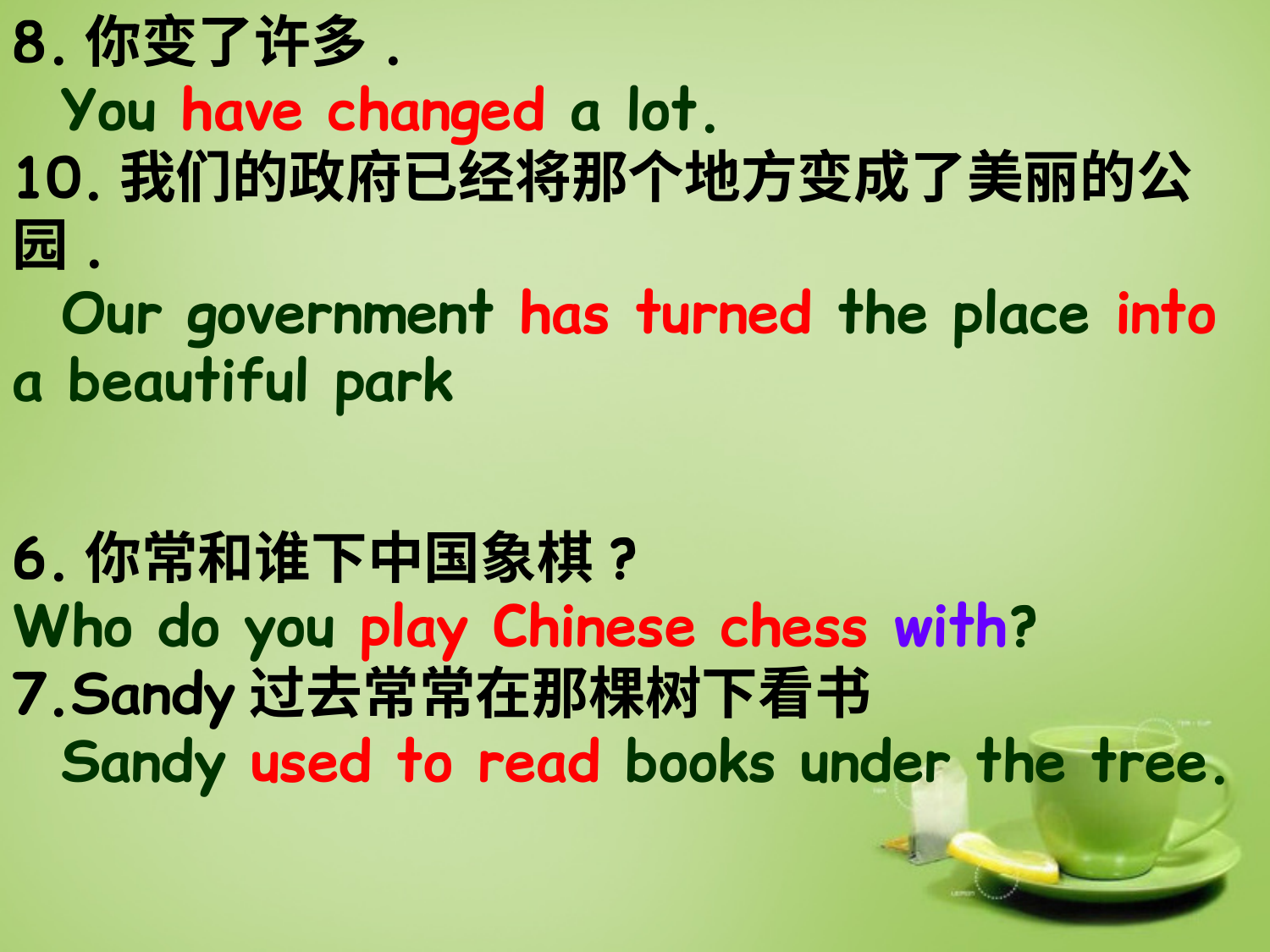

8.你变了许多.
  You have changed a lot.
10.我们的政府已经将那个地方变成了美丽的公园.
  Our government has turned the place into a beautiful park
6.你常和谁下中国象棋?
Who do you play Chinese chess with?
7.Sandy过去常常在那棵树下看书
  Sandy used to read books under the tree.